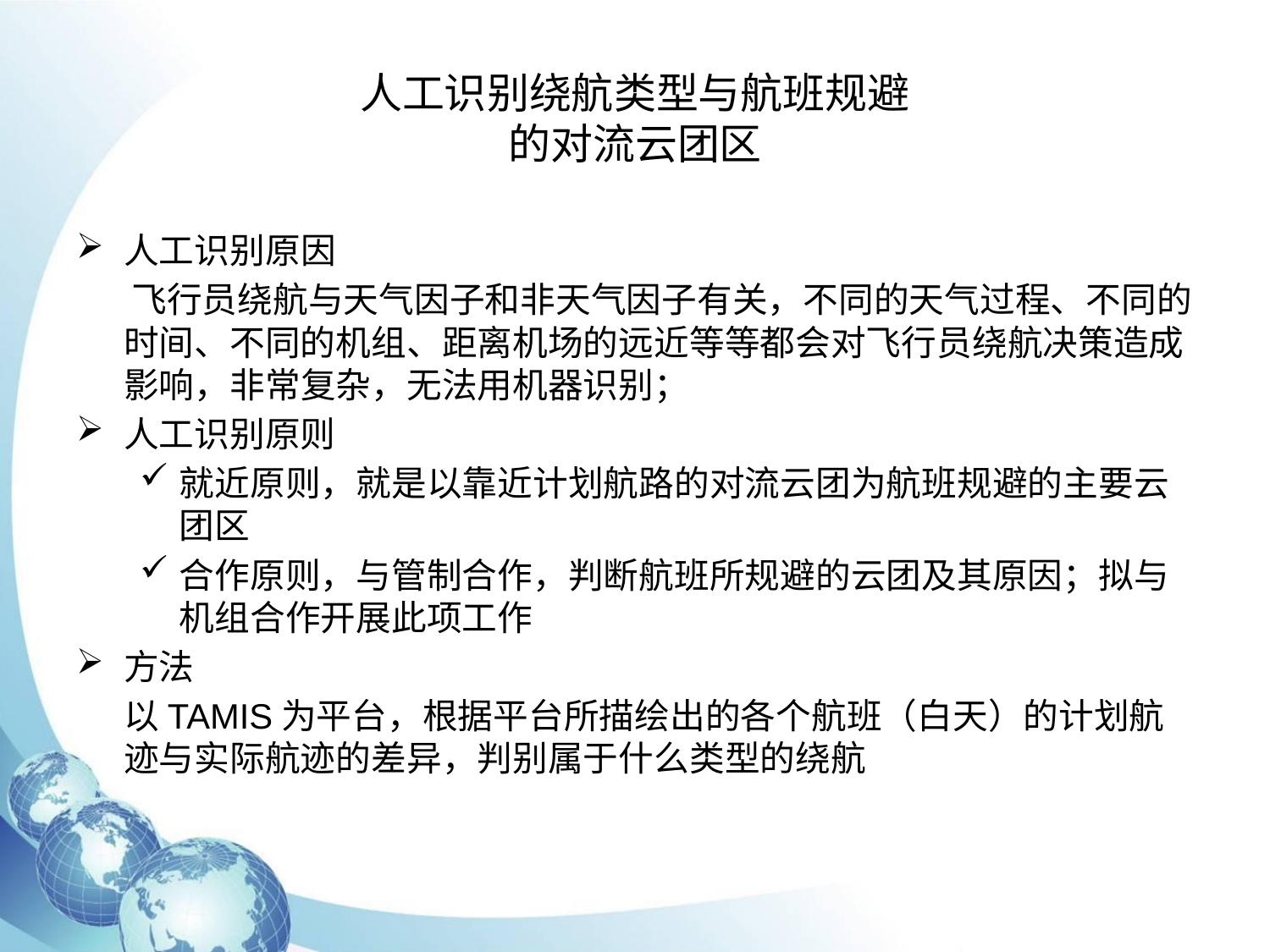

# 人工识别绕航类型与航班规避 的对流云团区
人工识别原因
      飞行员绕航与天气因子和非天气因子有关，不同的天气过程、不同的时间、不同的机组、距离机场的远近等等都会对飞行员绕航决策造成影响，非常复杂，无法用机器识别；
人工识别原则
就近原则，就是以靠近计划航路的对流云团为航班规避的主要云团区
合作原则，与管制合作，判断航班所规避的云团及其原因；拟与机组合作开展此项工作
方法
     以TAMIS为平台，根据平台所描绘出的各个航班（白天）的计划航迹与实际航迹的差异，判别属于什么类型的绕航